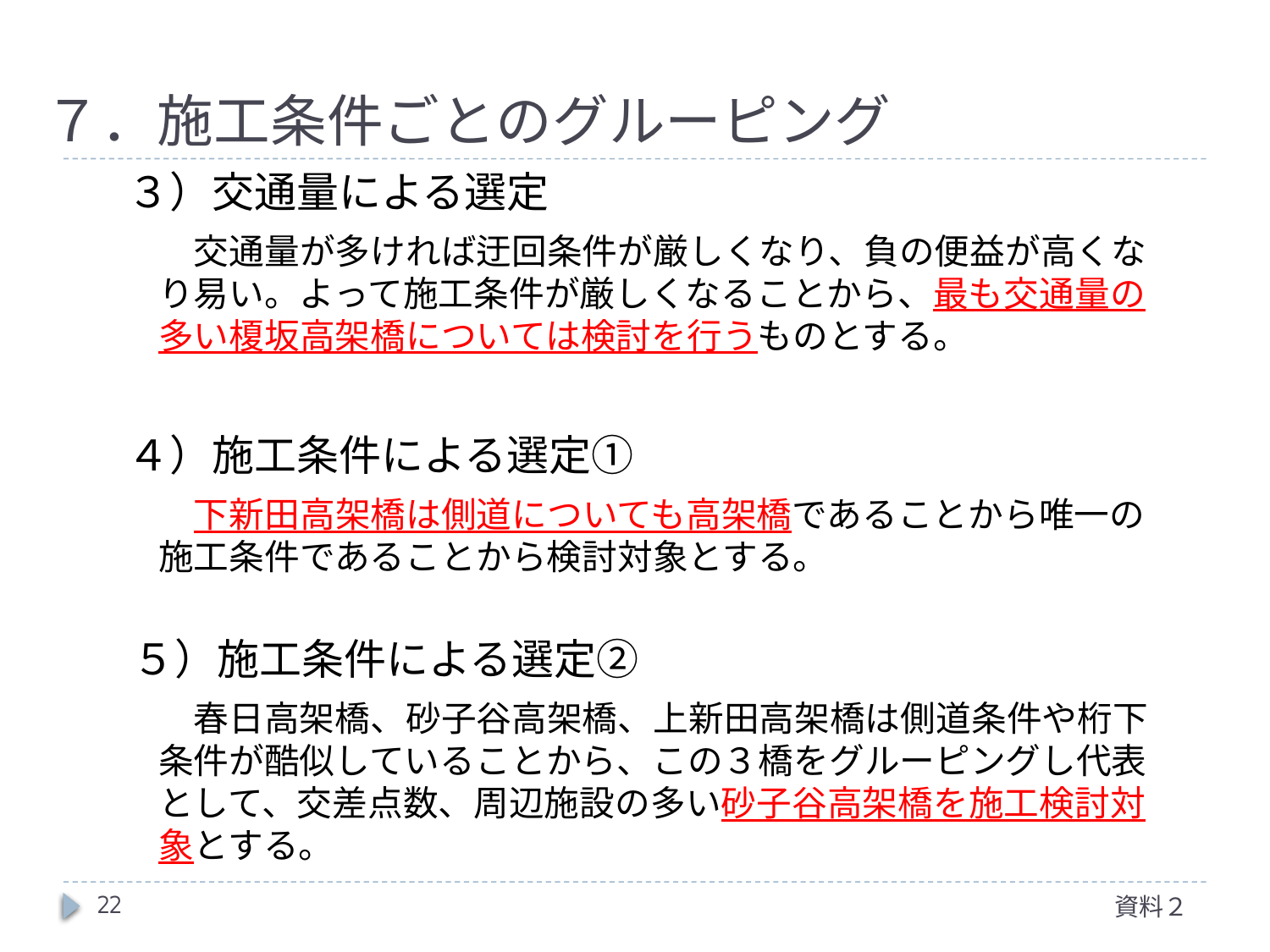

７．施工条件ごとのグルーピング
３）交通量による選定
　交通量が多ければ迂回条件が厳しくなり、負の便益が高くなり易い。よって施工条件が厳しくなることから、最も交通量の多い榎坂高架橋については検討を行うものとする。
４）施工条件による選定①
　下新田高架橋は側道についても高架橋であることから唯一の施工条件であることから検討対象とする。
５）施工条件による選定②
　春日高架橋、砂子谷高架橋、上新田高架橋は側道条件や桁下条件が酷似していることから、この３橋をグルーピングし代表として、交差点数、周辺施設の多い砂子谷高架橋を施工検討対象とする。
22
資料２